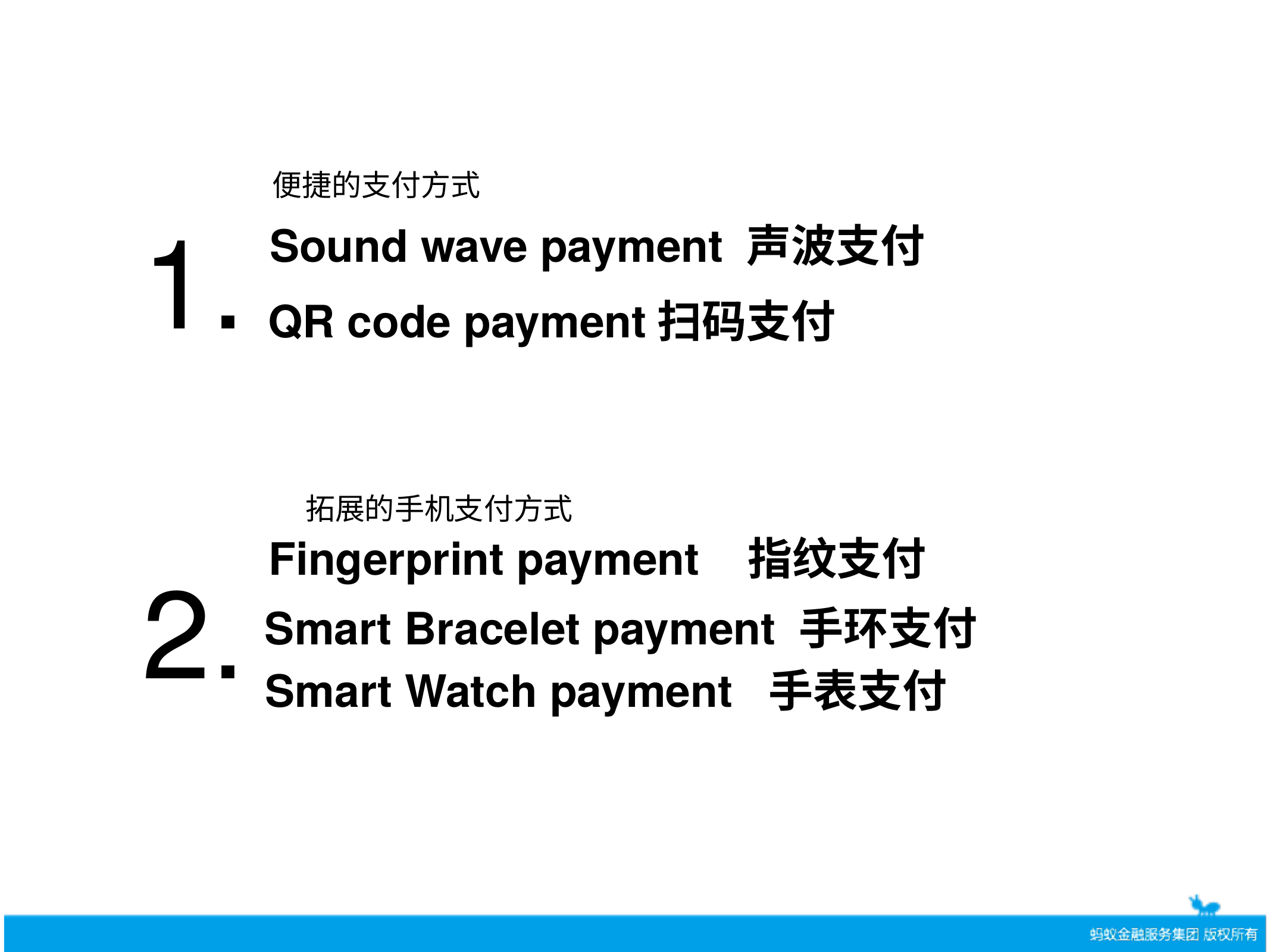

便捷的支付方式
# 1.
Sound wave payment 声波支付
QR code payment扫码支付
拓展的手机支付方式
Fingerprint payment   指纹支付
2.
Smart Bracelet payment 手环支付
Smart Watch payment  手表支付